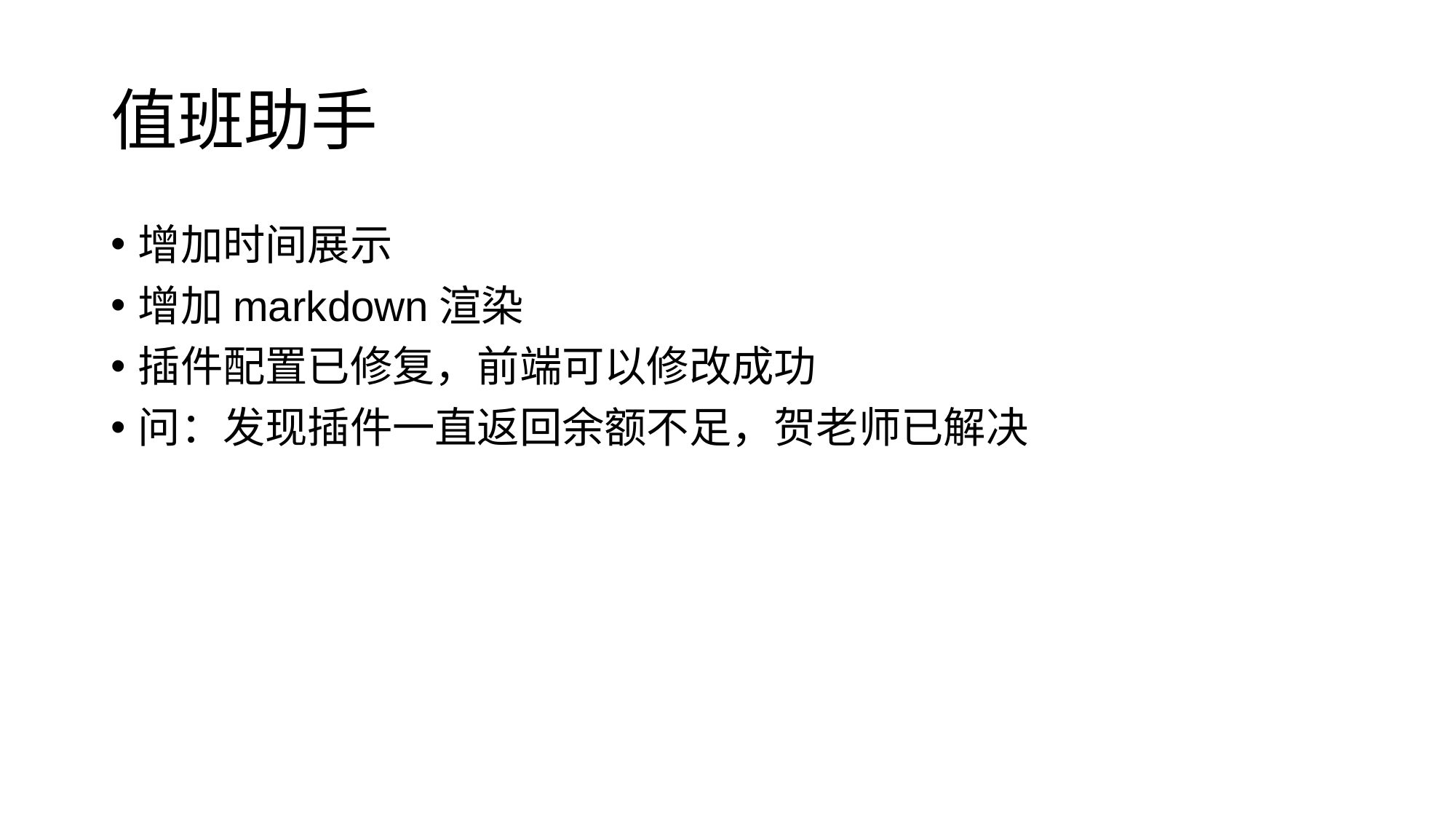

# 值班助手
增加时间展示
增加markdown渲染
插件配置已修复，前端可以修改成功
问：发现插件一直返回余额不足，贺老师已解决